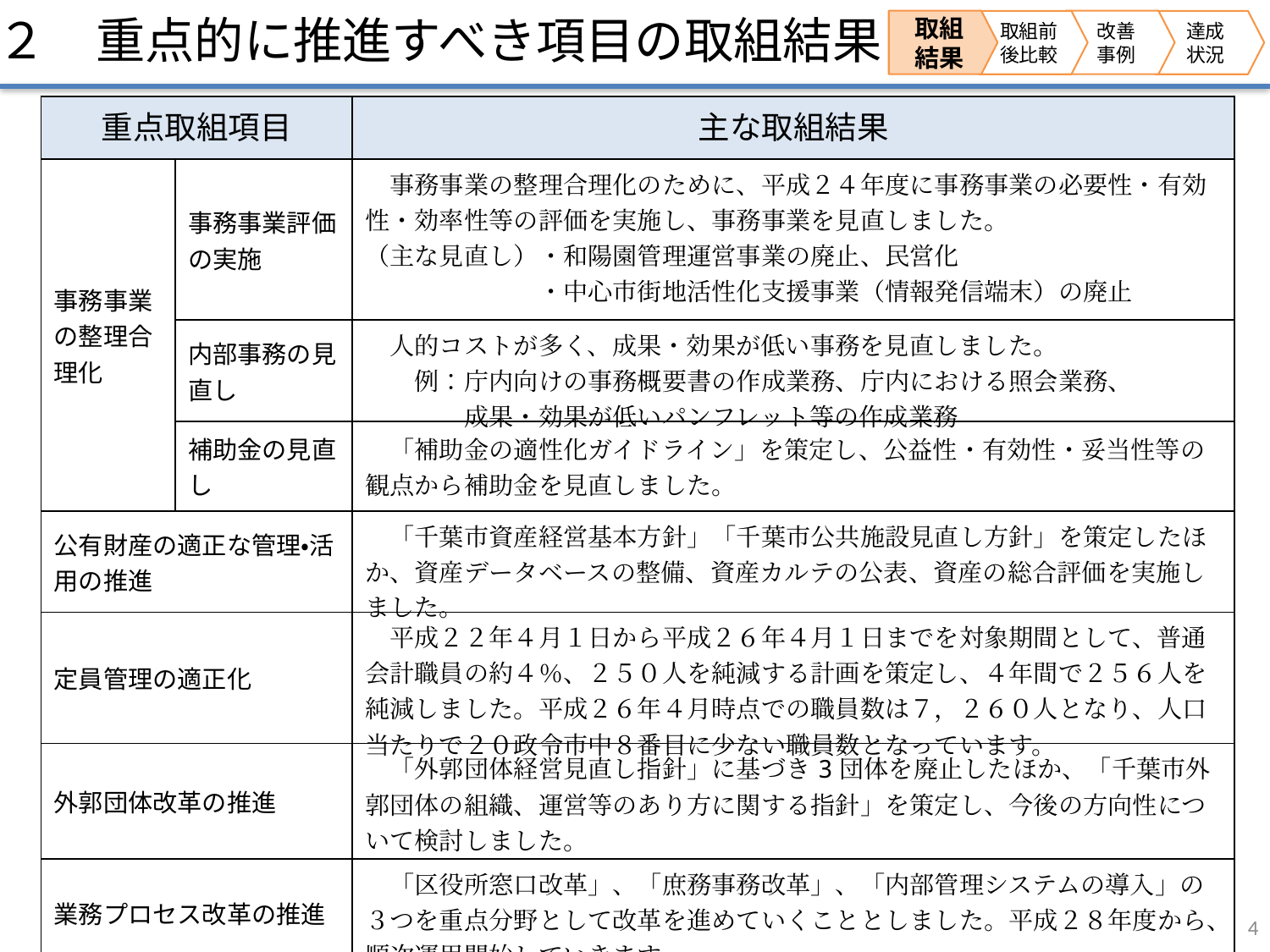

２　重点的に推進すべき項目の取組結果
取組
結果
改善
事例
取組前後比較
達成
状況
| 重点取組項目 |  | 主な取組結果 |
| --- | --- | --- |
| 事務事業の整理合理化 | 事務事業評価の実施 | 事務事業の整理合理化のために、平成２４年度に事務事業の必要性・有効性・効率性等の評価を実施し、事務事業を見直しました。 （主な見直し）・和陽園管理運営事業の廃止、民営化 　　　　　　　・中心市街地活性化支援事業（情報発信端末）の廃止 |
|  | 内部事務の見直し | 人的コストが多く、成果・効果が低い事務を見直しました。 　　例：庁内向けの事務概要書の作成業務、庁内における照会業務、 　　　　成果・効果が低いパンフレット等の作成業務 |
|  | 補助金の見直し | 「補助金の適性化ガイドライン」を策定し、公益性・有効性・妥当性等の観点から補助金を見直しました。 |
| 公有財産の適正な管理・活用の推進 |  | 「千葉市資産経営基本方針」「千葉市公共施設見直し方針」を策定したほか、資産データベースの整備、資産カルテの公表、資産の総合評価を実施しました。 |
| 定員管理の適正化 |  | 平成２２年４月１日から平成２６年４月１日までを対象期間として、普通会計職員の約４％、２５０人を純減する計画を策定し、４年間で２５６人を純減しました。平成２６年４月時点での職員数は７，２６０人となり、人口当たりで２０政令市中８番目に少ない職員数となっています。 |
| 外郭団体改革の推進 |  | 「外郭団体経営見直し指針」に基づき3団体を廃止したほか、「千葉市外郭団体の組織、運営等のあり方に関する指針」を策定し、今後の方向性について検討しました。 |
| 業務プロセス改革の推進 |  | 「区役所窓口改革」、「庶務事務改革」、「内部管理システムの導入」の３つを重点分野として改革を進めていくこととしました。平成２８年度から、順次運用開始していきます。 |
4